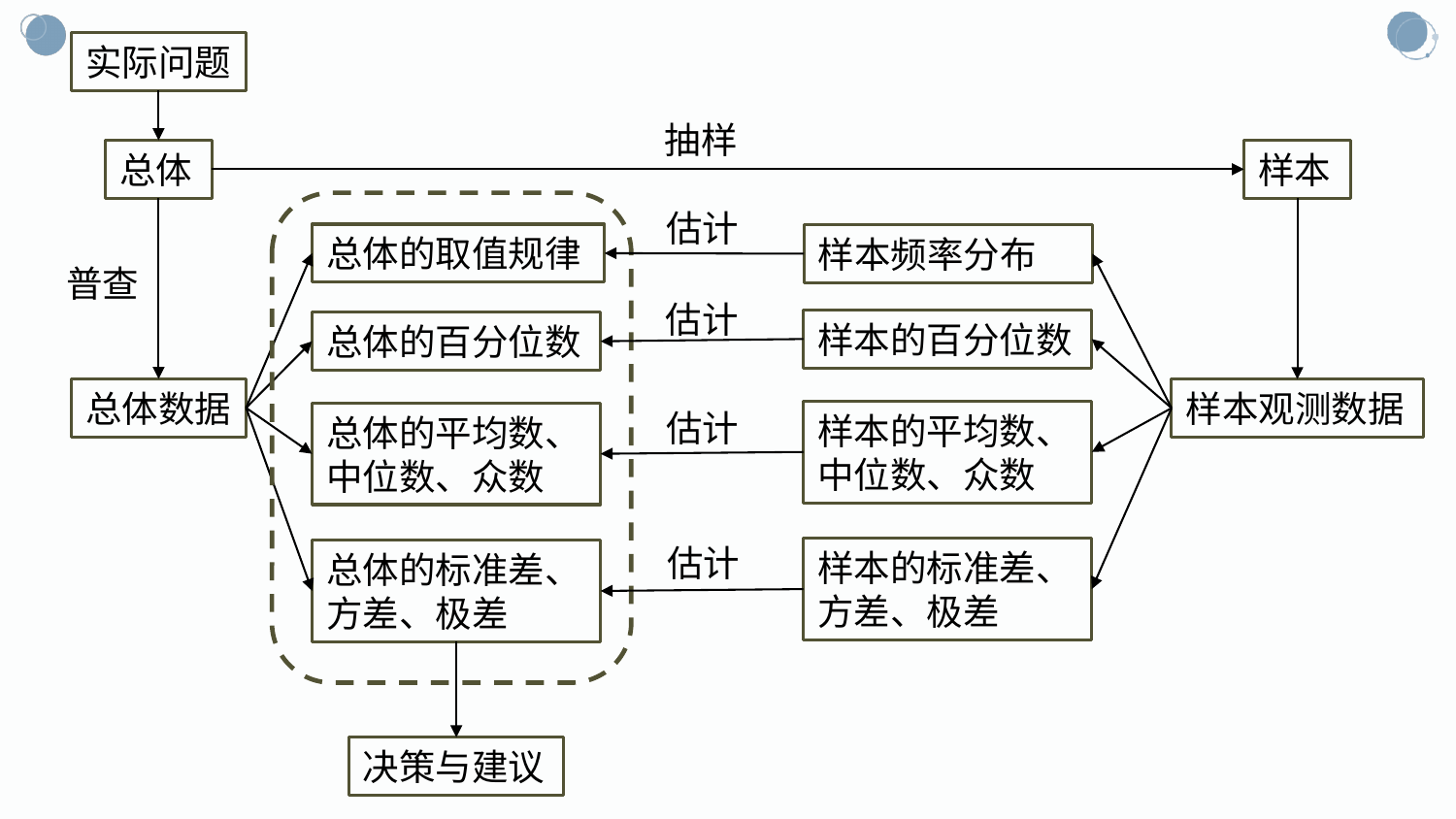

实际问题
抽样
总体
样本

估计
总体的取值规律
样本频率分布
普查
估计
样本的百分位数
总体的百分位数
总体数据
样本观测数据
估计
样本的平均数、中位数、众数
总体的平均数、中位数、众数
估计
样本的标准差、方差、极差
总体的标准差、方差、极差
决策与建议